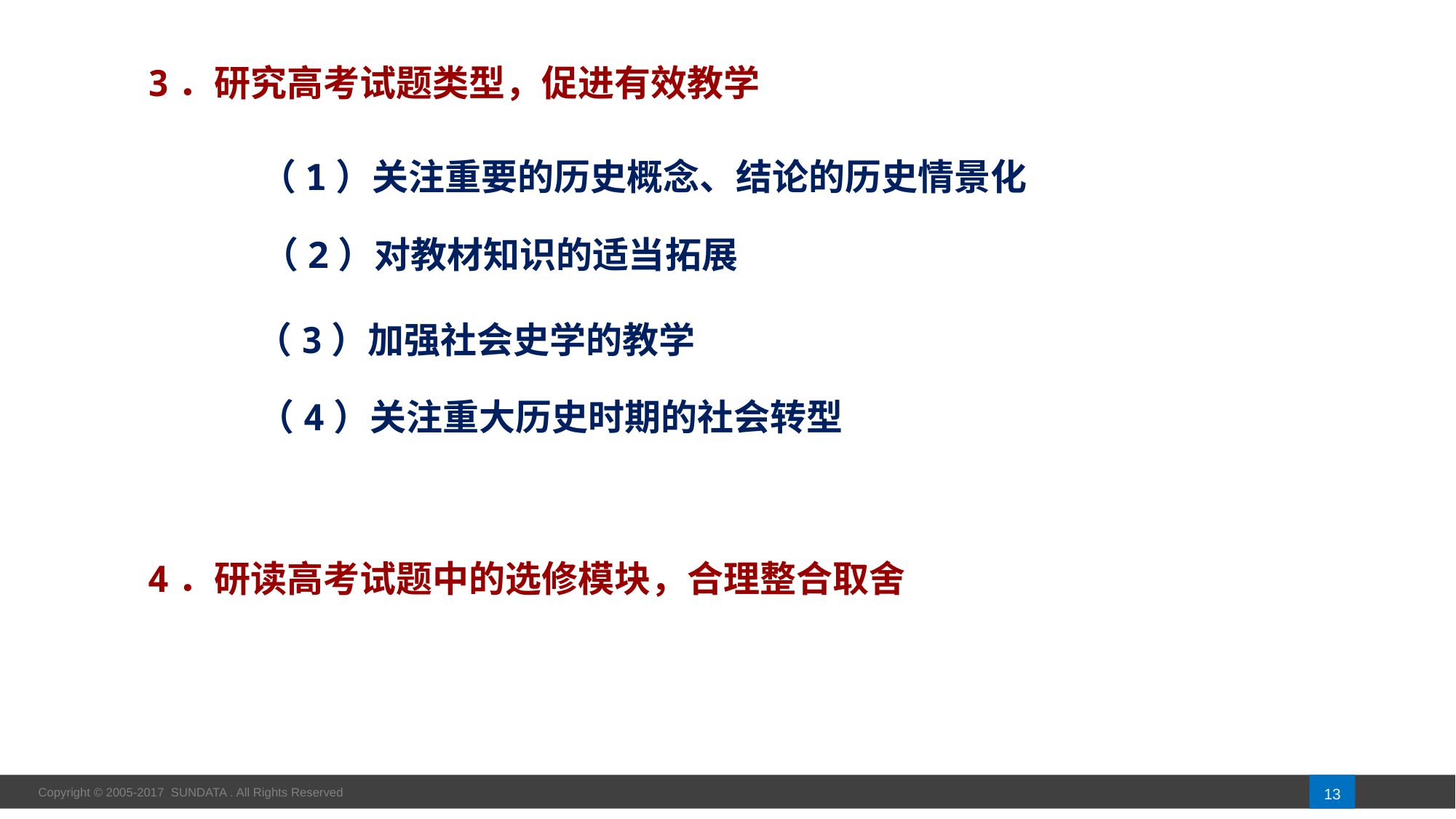

3．研究高考试题类型，促进有效教学
（1）关注重要的历史概念、结论的历史情景化
（2）对教材知识的适当拓展
（3）加强社会史学的教学
（4）关注重大历史时期的社会转型
4．研读高考试题中的选修模块，合理整合取舍